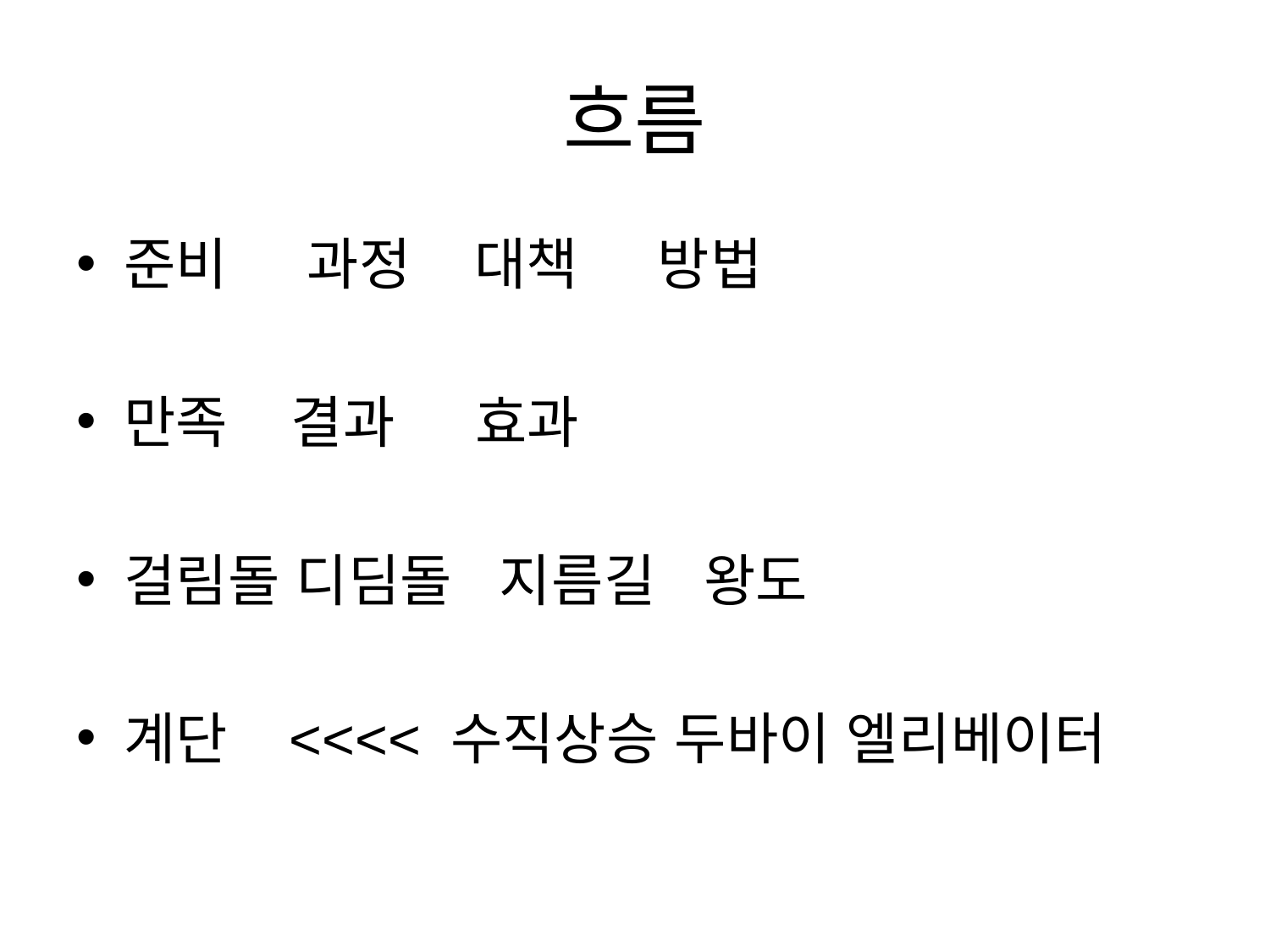

# 흐름
준비     과정    대책     방법

만족    결과     효과

걸림돌 디딤돌   지름길   왕도

계단   <<<< 수직상승 두바이 엘리베이터